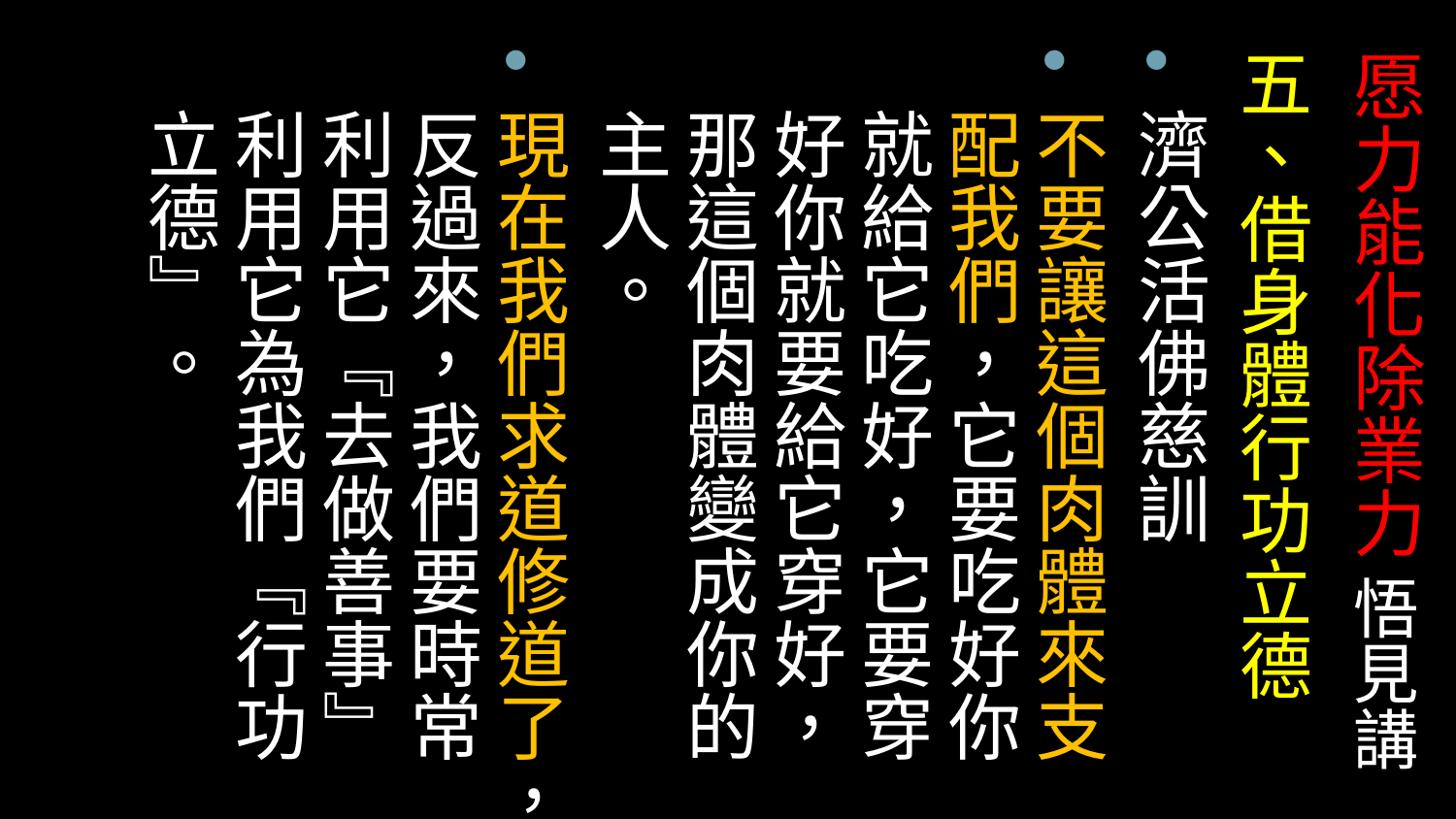

五、借身體行功立德
濟公活佛慈訓
不要讓這個肉體來支配我們，它要吃好你就給它吃好，它要穿好你就要給它穿好，那這個肉體變成你的主人。
現在我們求道修道了，反過來，我們要時常利用它『去做善事』利用它為我們『行功立德』。

# 愿力能化除業力 悟見講